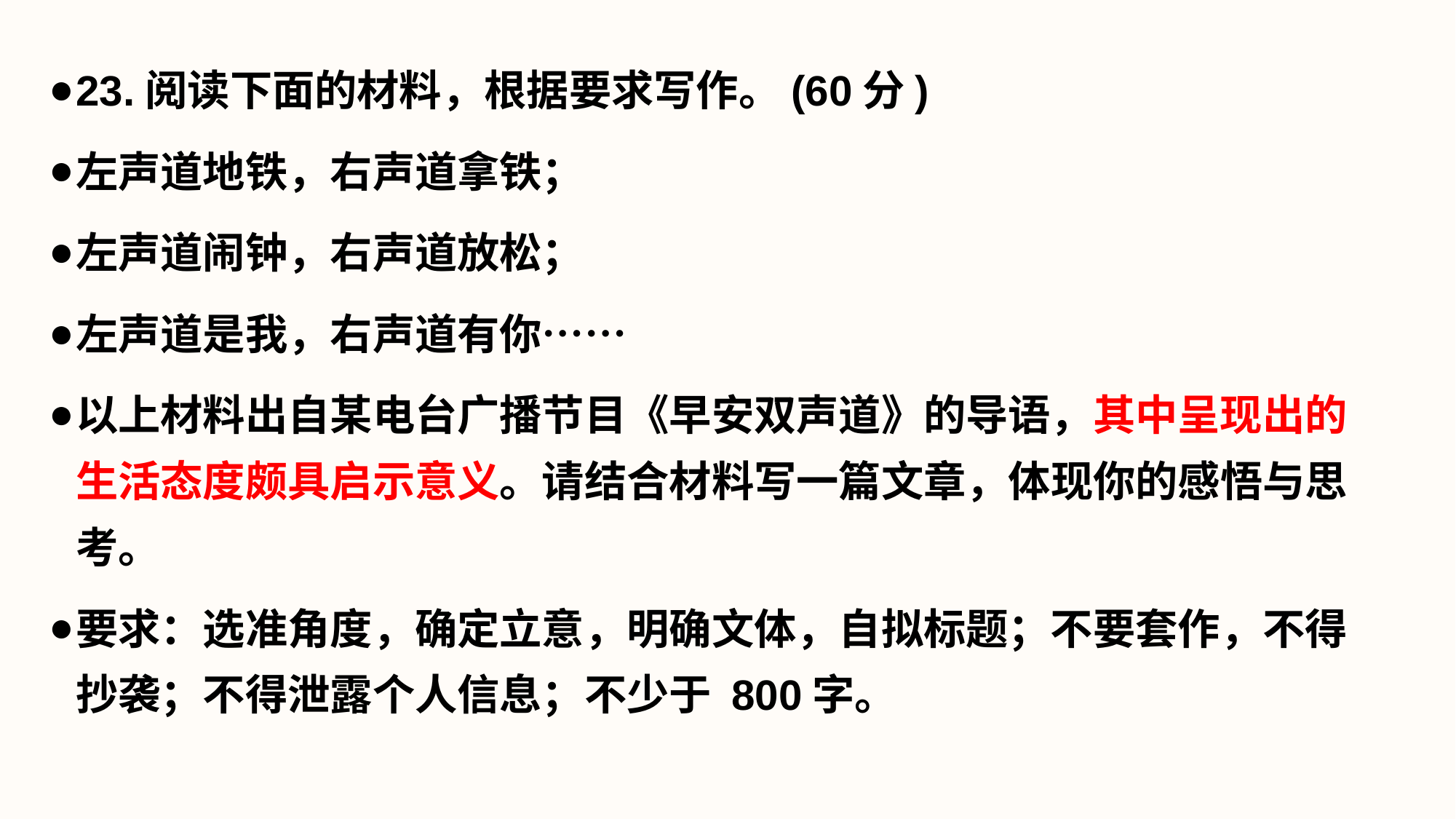

23.阅读下面的材料，根据要求写作。(60分)
左声道地铁，右声道拿铁；
左声道闹钟，右声道放松；
左声道是我，右声道有你……
以上材料出自某电台广播节目《早安双声道》的导语，其中呈现出的生活态度颇具启示意义。请结合材料写一篇文章，体现你的感悟与思考。
要求：选准角度，确定立意，明确文体，自拟标题；不要套作，不得抄袭；不得泄露个人信息；不少于 800字。